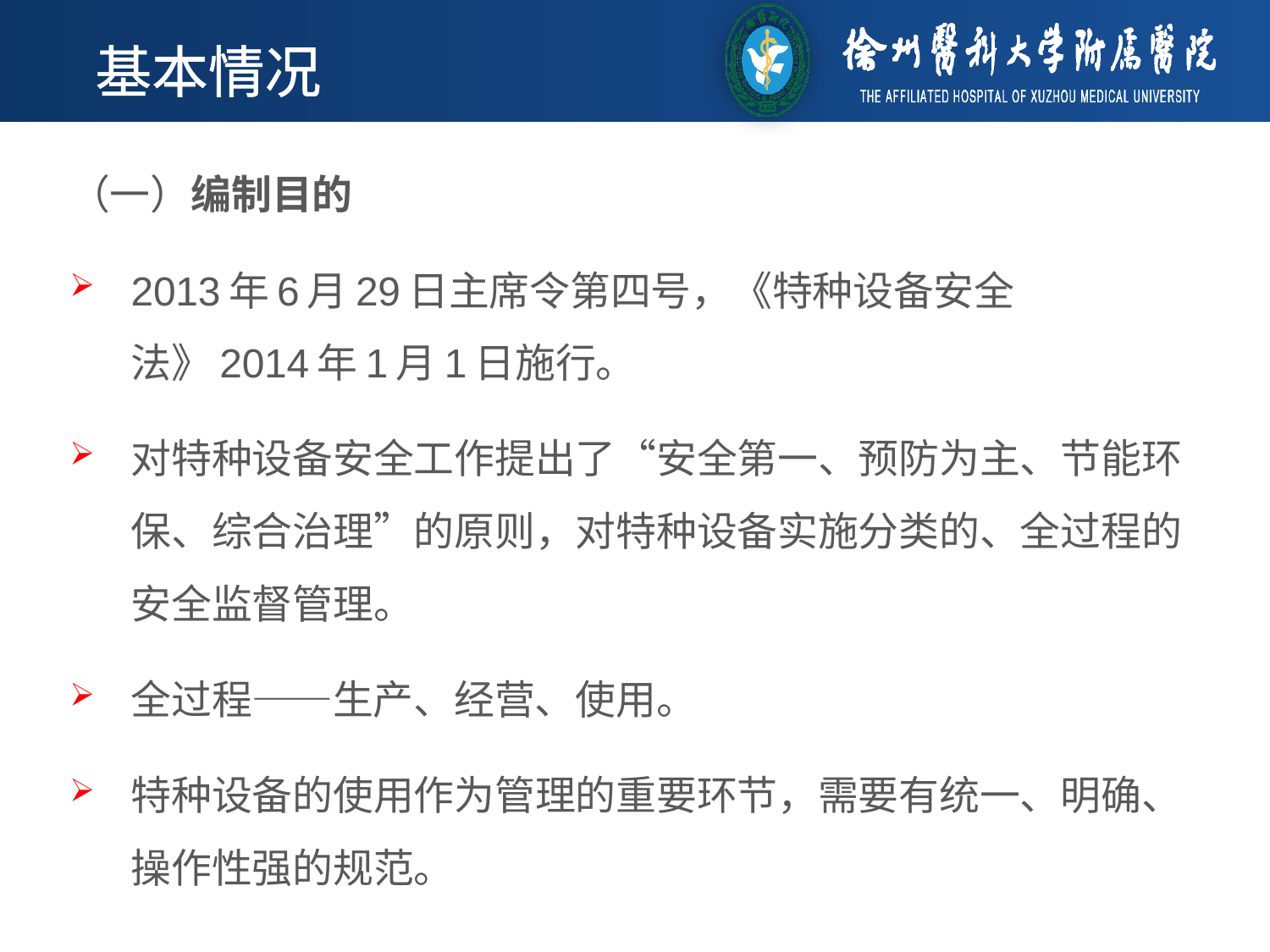

基本情况

（一）编制目的
2013年6月29日主席令第四号，《特种设备安全法》2014年1月1日施行。
对特种设备安全工作提出了“安全第一、预防为主、节能环保、综合治理”的原则，对特种设备实施分类的、全过程的安全监督管理。
全过程——生产、经营、使用。
特种设备的使用作为管理的重要环节，需要有统一、明确、操作性强的规范。